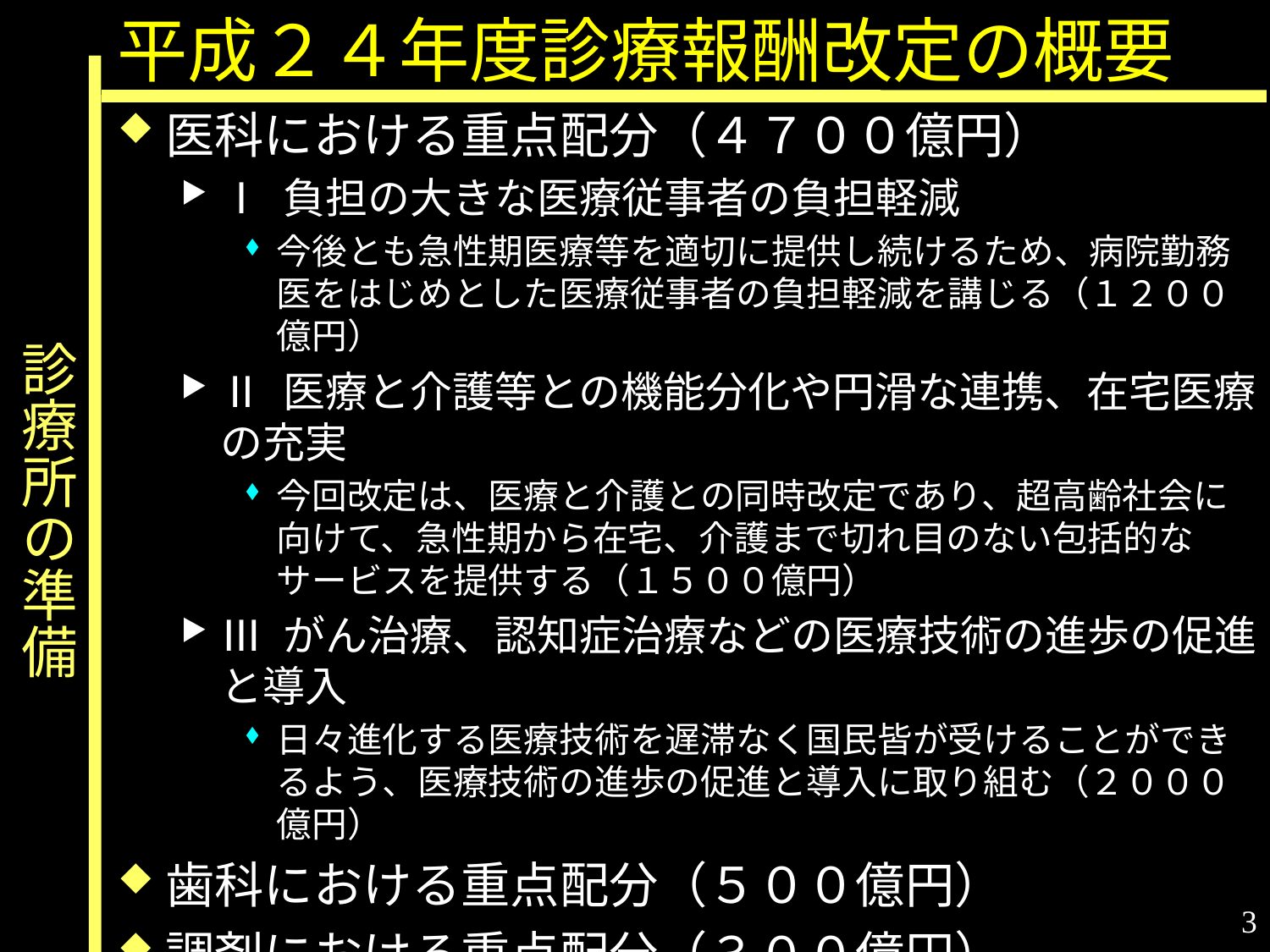

平成２４年度診療報酬改定の概要

医科における重点配分（４７００億円）
Ⅰ 負担の大きな医療従事者の負担軽減
今後とも急性期医療等を適切に提供し続けるため、病院勤務医をはじめとした医療従事者の負担軽減を講じる（１２００億円）
Ⅱ 医療と介護等との機能分化や円滑な連携、在宅医療の充実
今回改定は、医療と介護との同時改定であり、超高齢社会に向けて、急性期から在宅、介護まで切れ目のない包括的なサービスを提供する（１５００億円）
Ⅲ がん治療、認知症治療などの医療技術の進歩の促進と導入
日々進化する医療技術を遅滞なく国民皆が受けることができるよう、医療技術の進歩の促進と導入に取り組む（２０００億円）
歯科における重点配分（５００億円）
調剤における重点配分（３００億円）
# 診療所の準備
3